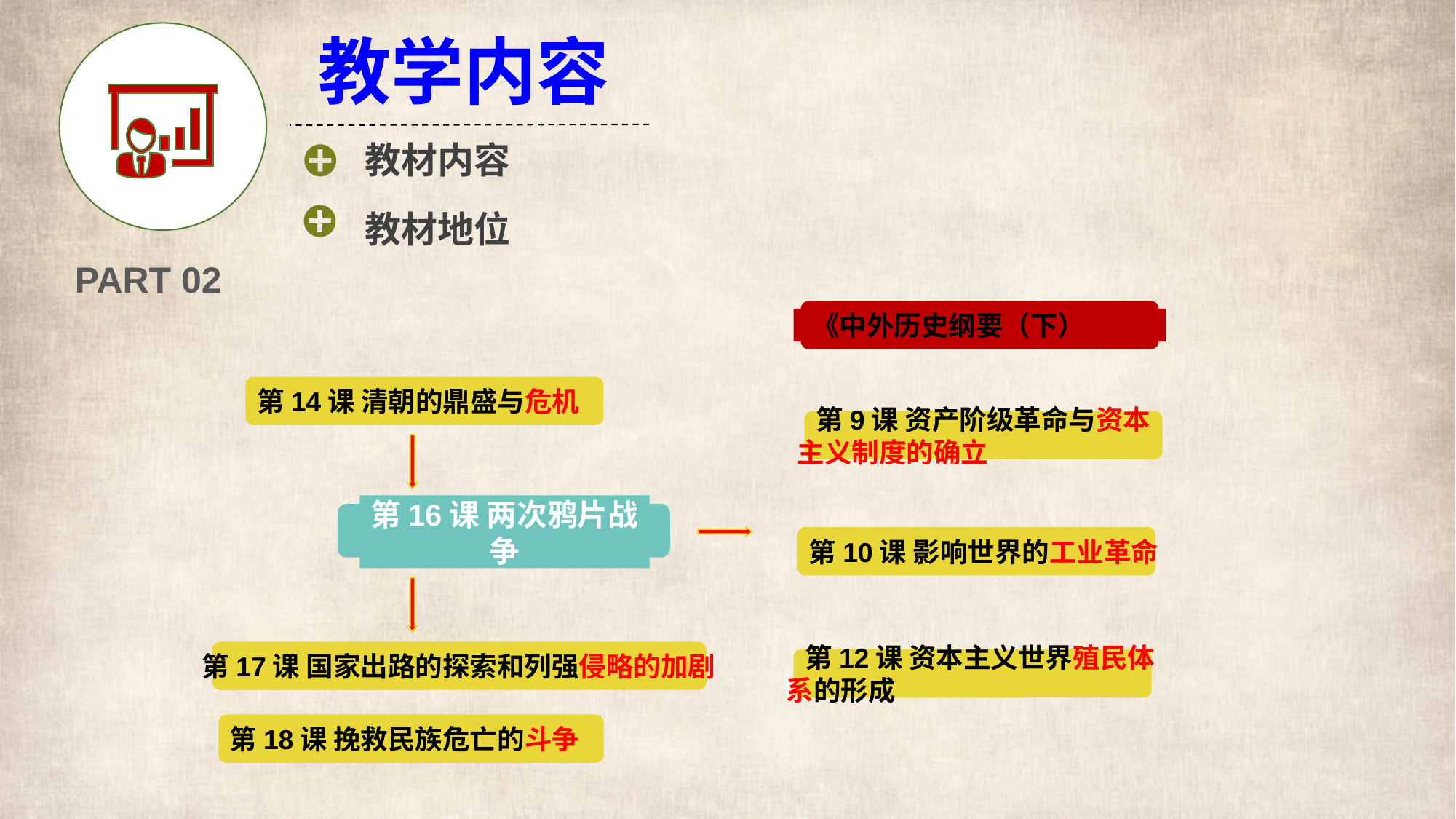

教学内容

教材内容

教材地位

PART 02

  《中外历史纲要（下）

  第14课 清朝的鼎盛与危机
  第9课 资产阶级革命与资本主义制度的确立

第16课 两次鸦片战争

  第10课 影响世界的工业革命

  第12课 资本主义世界殖民体系的形成

第17课 国家出路的探索和列强侵略的加剧

  第18课 挽救民族危亡的斗争